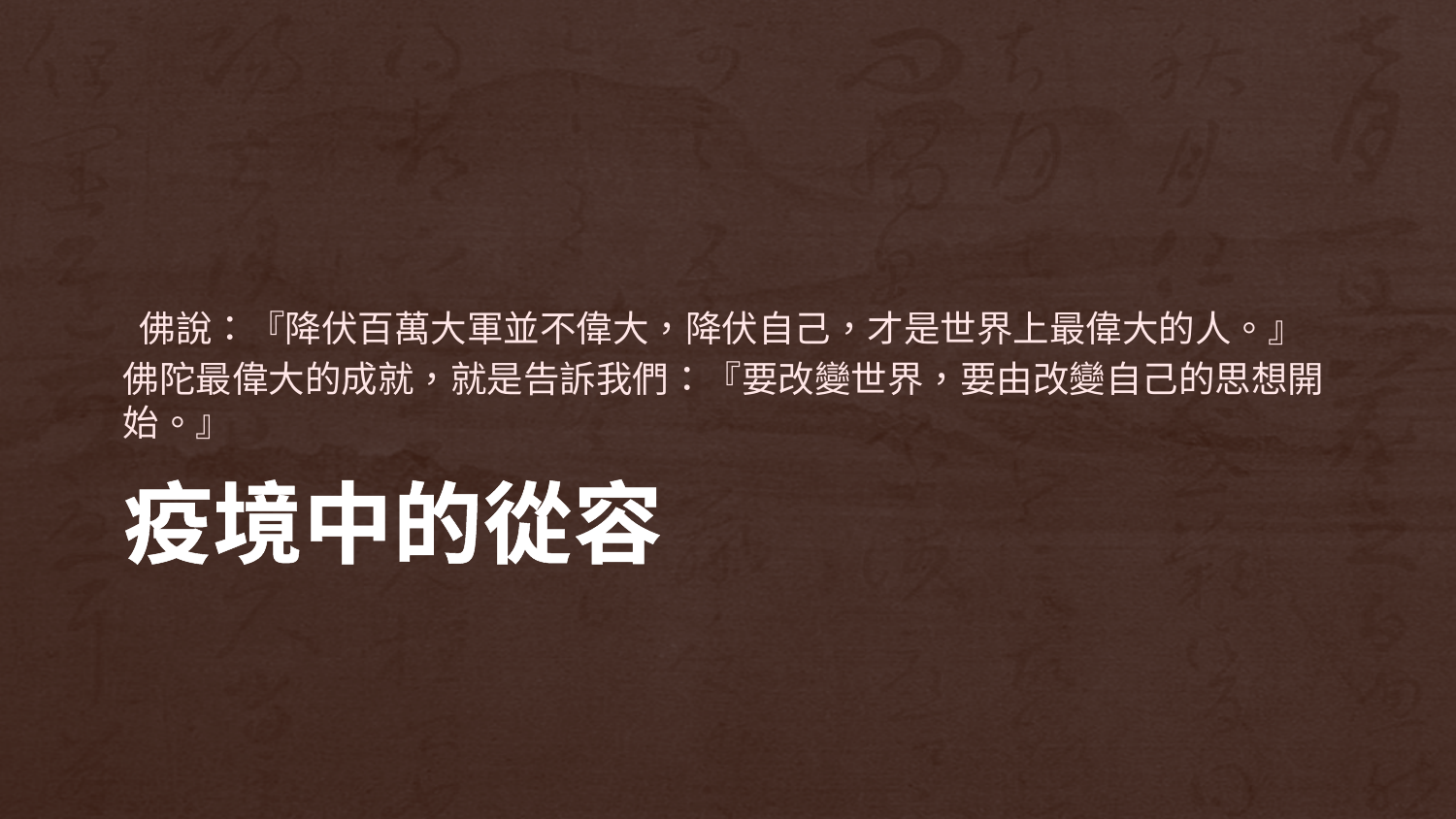

佛說：『降伏百萬大軍並不偉大，降伏自己，才是世界上最偉大的人。』
佛陀最偉大的成就，就是告訴我們：『要改變世界，要由改變自己的思想開始。』
# 疫境中的從容